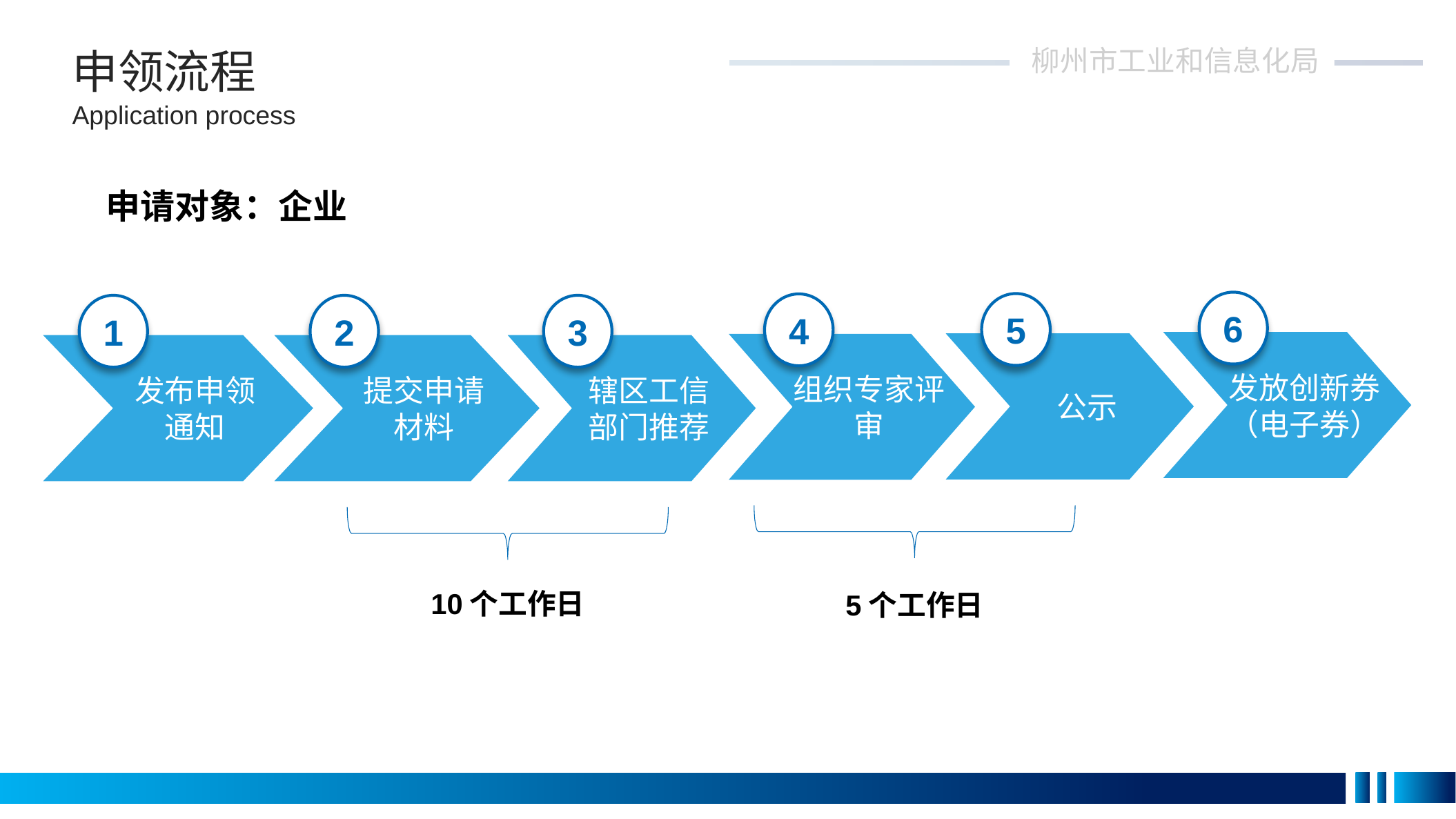

发布申报通知
柳州市工业和信息化局
申领流程

Application process
申请对象：企业
6
5
4
1
2
3
发放创新券
（电子券）
公示
组织专家评审
发布申领
通知
提交申请
材料
辖区工信
部门推荐

10个工作日
5个工作日